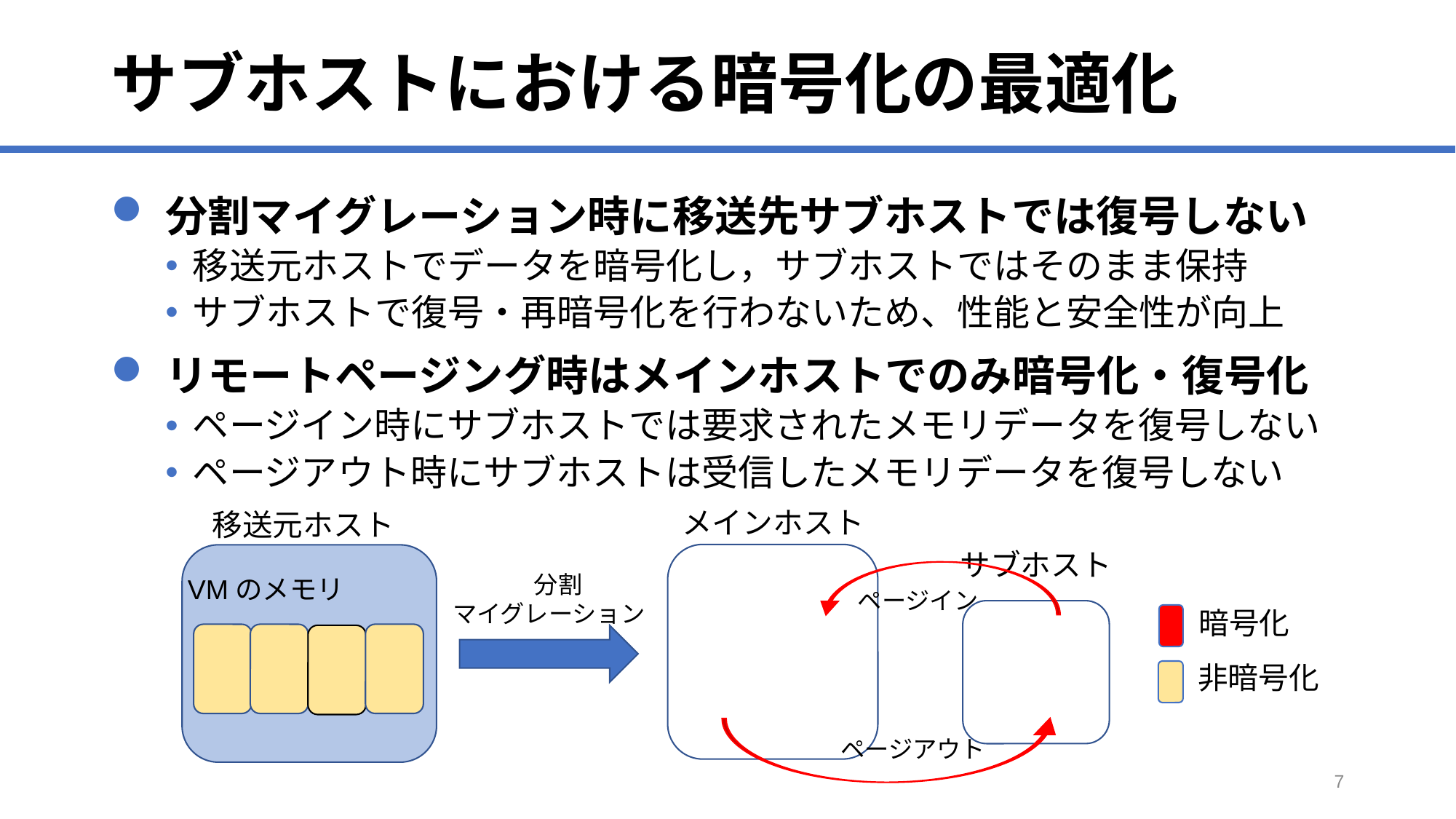

# サブホストにおける暗号化の最適化
分割マイグレーション時に移送先サブホストでは復号しない
移送元ホストでデータを暗号化し，サブホストではそのまま保持
サブホストで復号・再暗号化を行わないため、性能と安全性が向上
リモートページング時はメインホストでのみ暗号化・復号化
ページイン時にサブホストでは要求されたメモリデータを復号しない
ページアウト時にサブホストは受信したメモリデータを復号しない

メインホスト
移送元ホスト
サブホスト

分割
マイグレーション
VMのメモリ
ページイン

暗号化

非暗号化

ページアウト
7